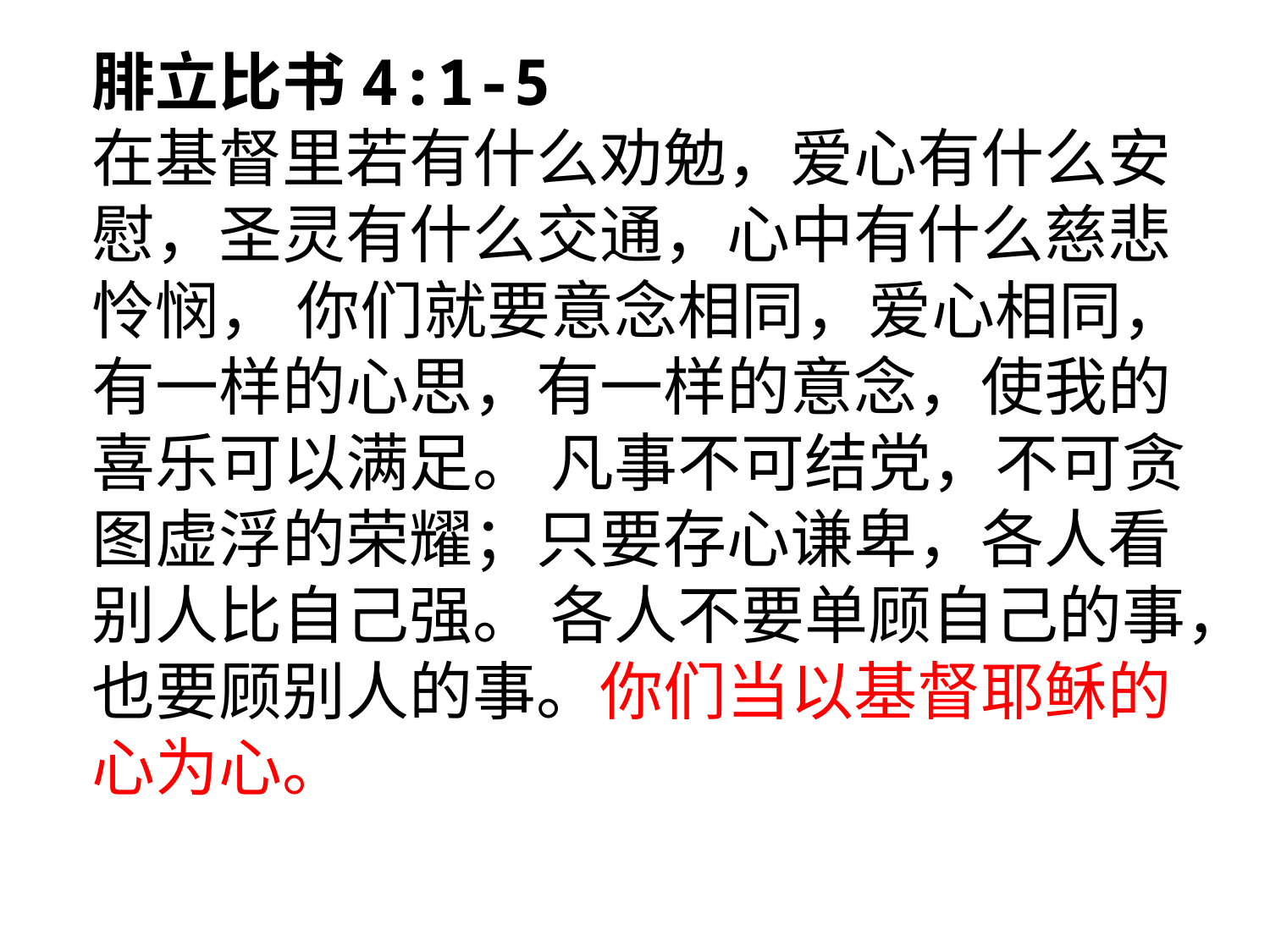

# 腓立比书4:1-5 在基督里若有什么劝勉，爱心有什么安慰，圣灵有什么交通，心中有什么慈悲怜悯， 你们就要意念相同，爱心相同，有一样的心思，有一样的意念，使我的喜乐可以满足。 凡事不可结党，不可贪图虚浮的荣耀；只要存心谦卑，各人看别人比自己强。 各人不要单顾自己的事，也要顾别人的事。你们当以基督耶稣的心为心。